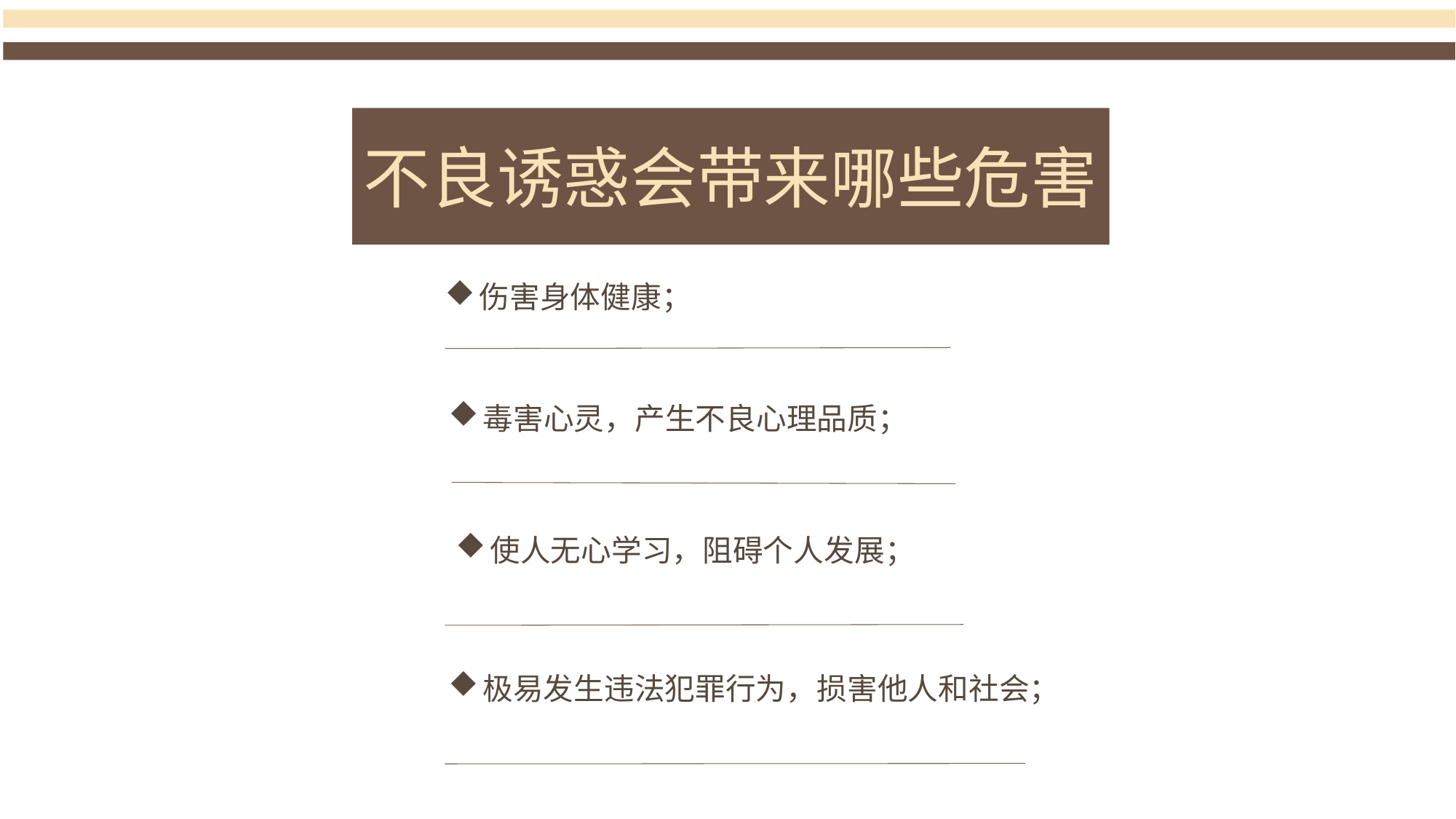

不良诱惑会带来哪些危害
伤害身体健康；
毒害心灵，产生不良心理品质；
使人无心学习，阻碍个人发展；

极易发生违法犯罪行为，损害他人和社会；